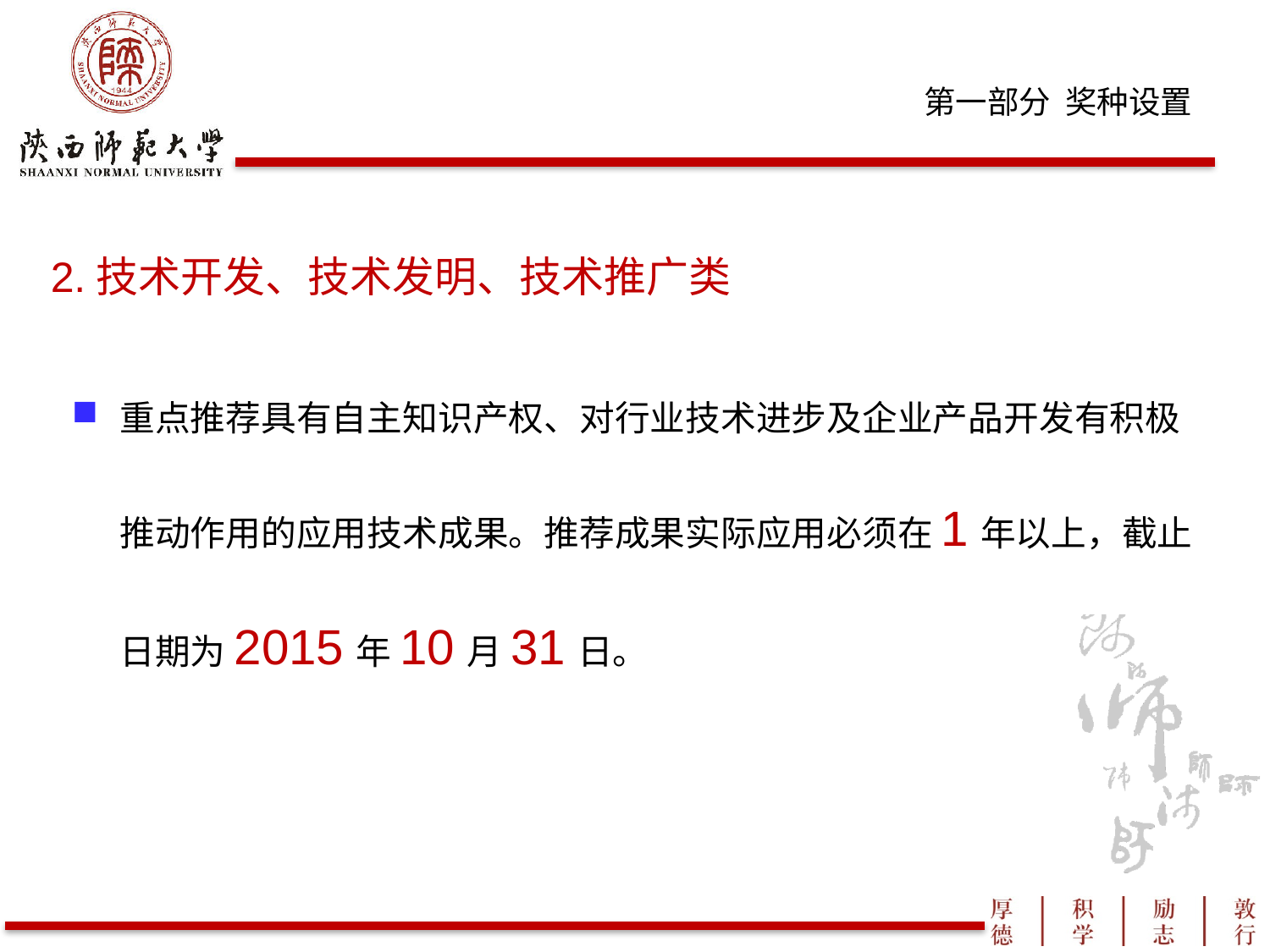

2.技术开发、技术发明、技术推广类
重点推荐具有自主知识产权、对行业技术进步及企业产品开发有积极推动作用的应用技术成果。推荐成果实际应用必须在1年以上，截止日期为2015年10月31日。